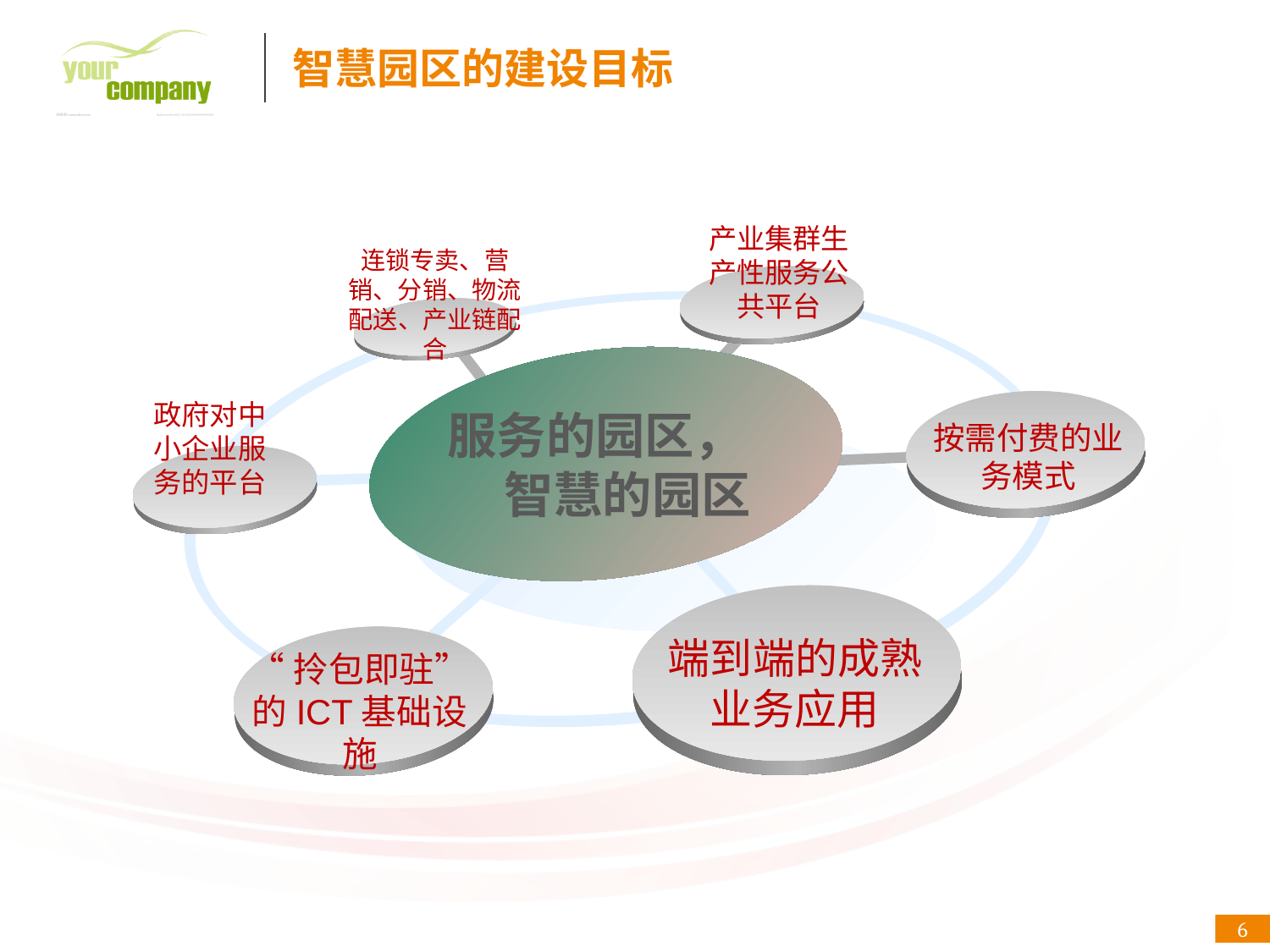

智慧园区的建设目标
产业集群生产性服务公共平台
连锁专卖、营销、分销、物流配送、产业链配合

政府对中小企业服务的平台

服务的园区，
    智慧的园区
按需付费的业务模式

端到端的成熟业务应用

“拎包即驻”的ICT基础设施
6